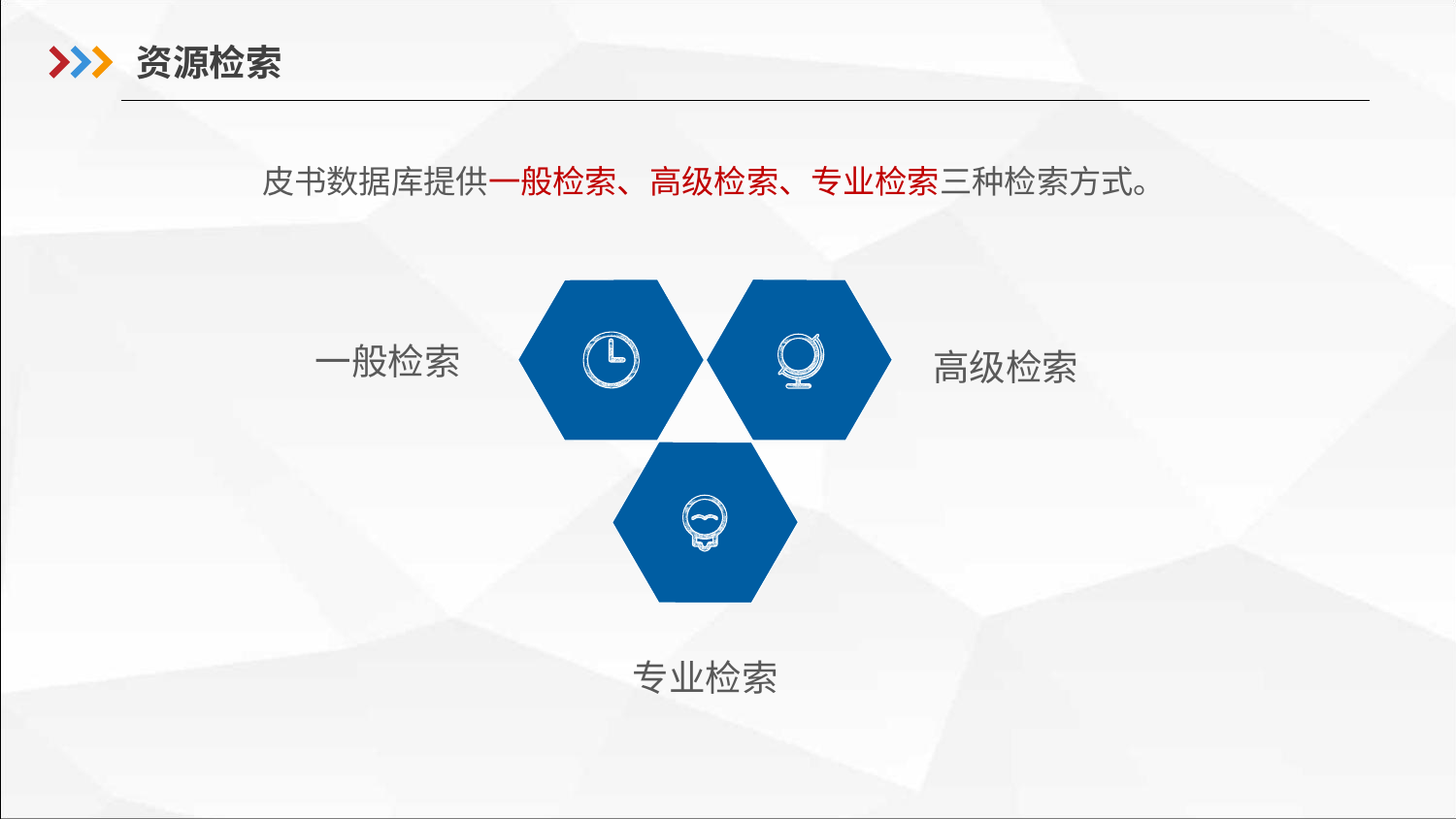

资源检索

皮书数据库提供一般检索、高级检索、专业检索三种检索方式。

一般检索

高级检索

专业检索